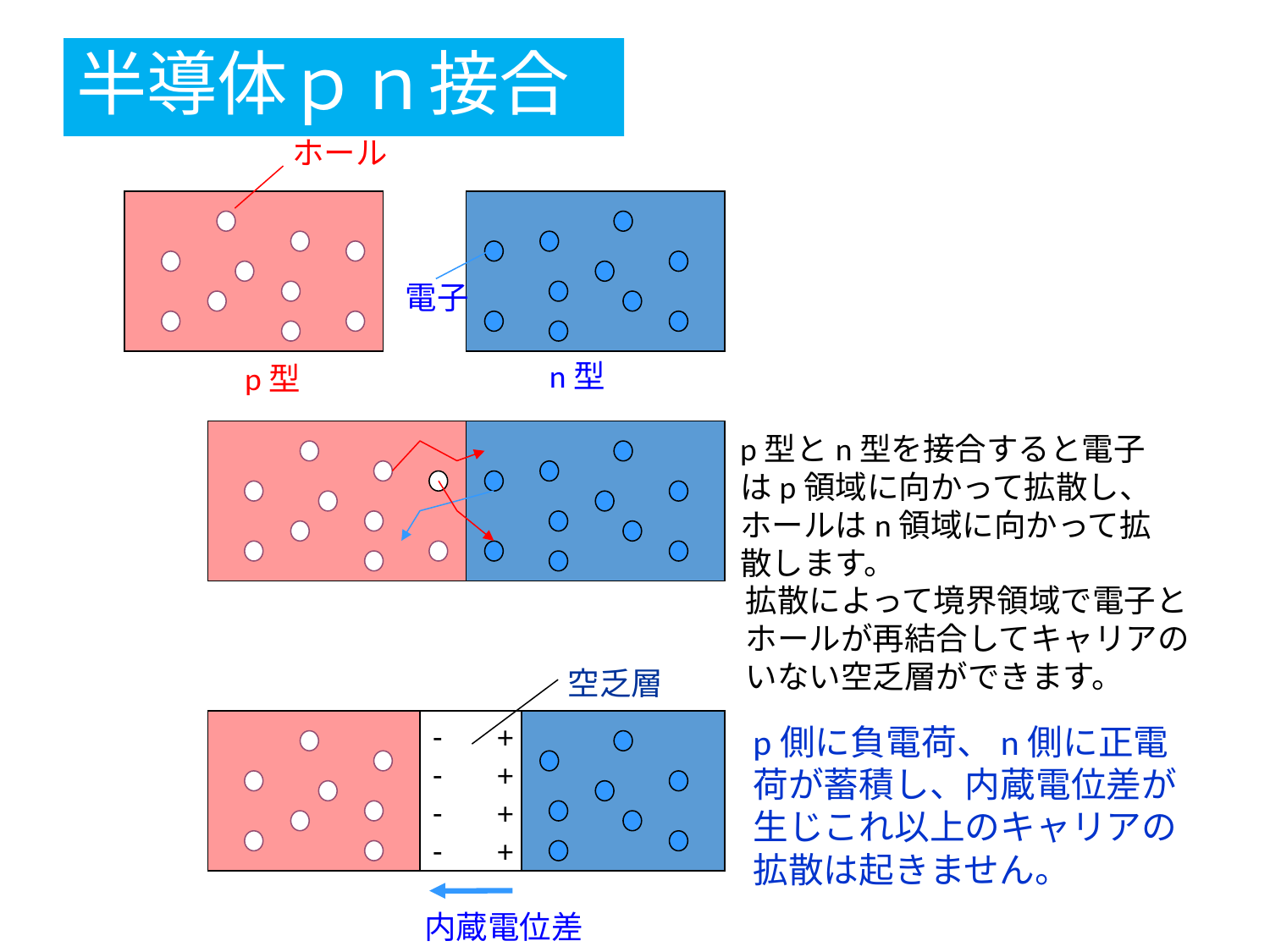

# 半導体ｐｎ接合
ホール

電子

n型
p型

p型とn型を接合すると電子はp領域に向かって拡散し、ホールはn領域に向かって拡散します。

-
-
-
-

+
+
+
+

内蔵電位差
拡散によって境界領域で電子とホールが再結合してキャリアのいない空乏層ができます。
空乏層

p側に負電荷、n側に正電荷が蓄積し、内蔵電位差が生じこれ以上のキャリアの拡散は起きません。